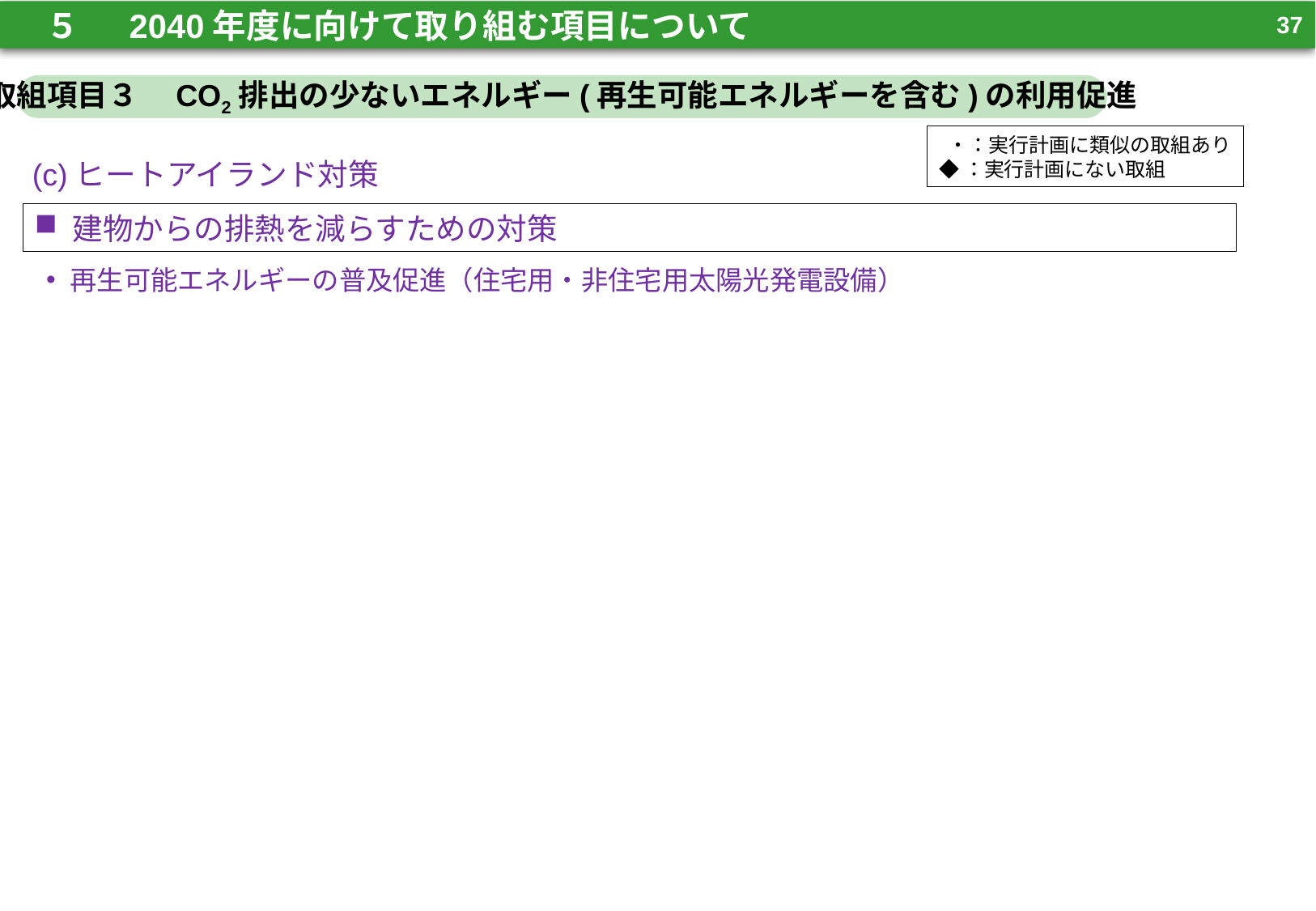

37
　５　 2040年度に向けて取り組む項目について
37
取組項目３　CO2排出の少ないエネルギー(再生可能エネルギーを含む)の利用促進
 ・：実行計画に類似の取組あり
◆：実行計画にない取組
(c)ヒートアイランド対策
建物からの排熱を減らすための対策
再生可能エネルギーの普及促進（住宅用・非住宅用太陽光発電設備）